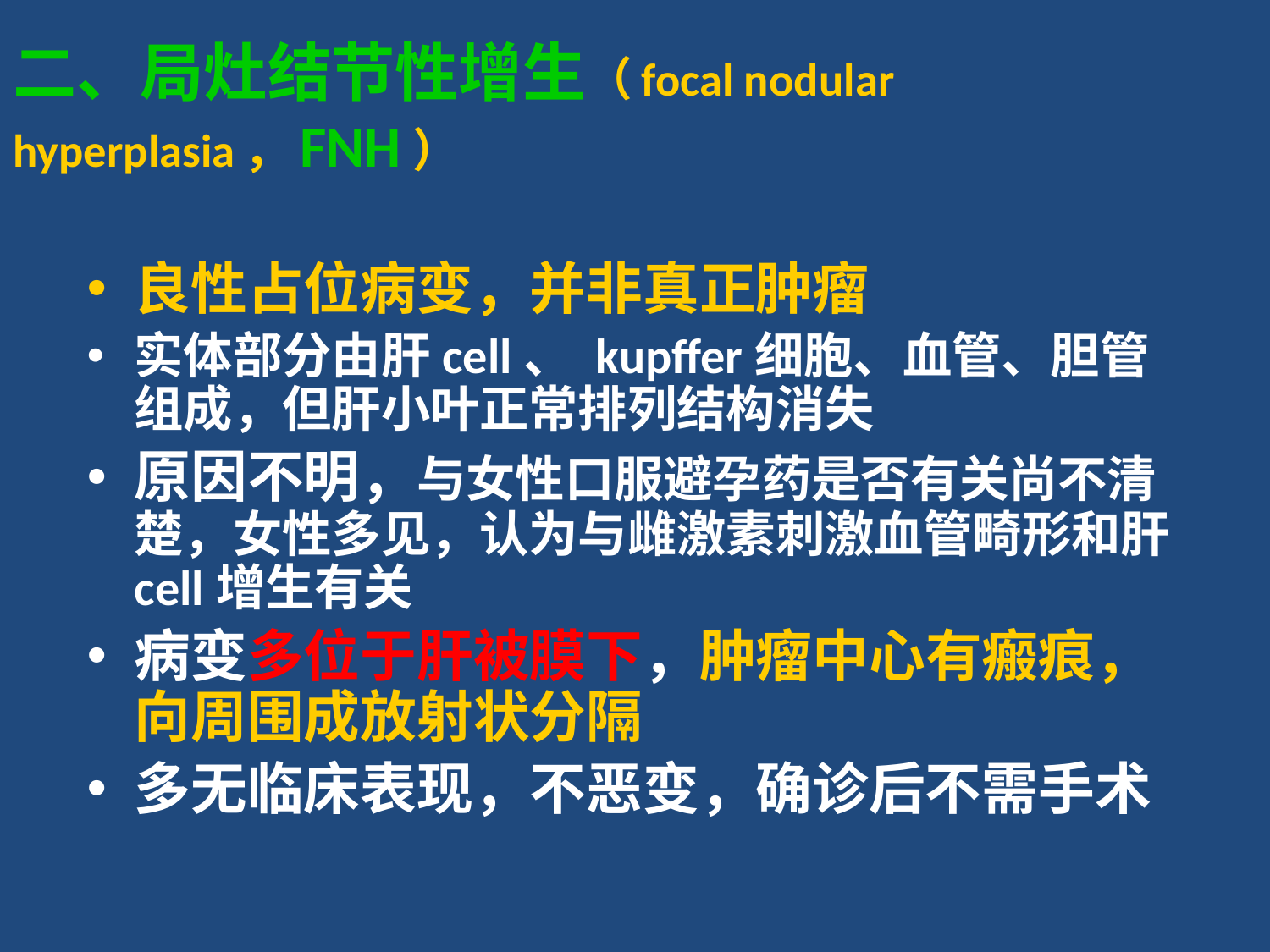

# 二、局灶结节性增生（focal nodular hyperplasia，FNH）
良性占位病变，并非真正肿瘤
实体部分由肝cell、 kupffer细胞、血管、胆管组成，但肝小叶正常排列结构消失
原因不明，与女性口服避孕药是否有关尚不清楚，女性多见，认为与雌激素刺激血管畸形和肝cell增生有关
病变多位于肝被膜下，肿瘤中心有瘢痕，向周围成放射状分隔
多无临床表现，不恶变，确诊后不需手术